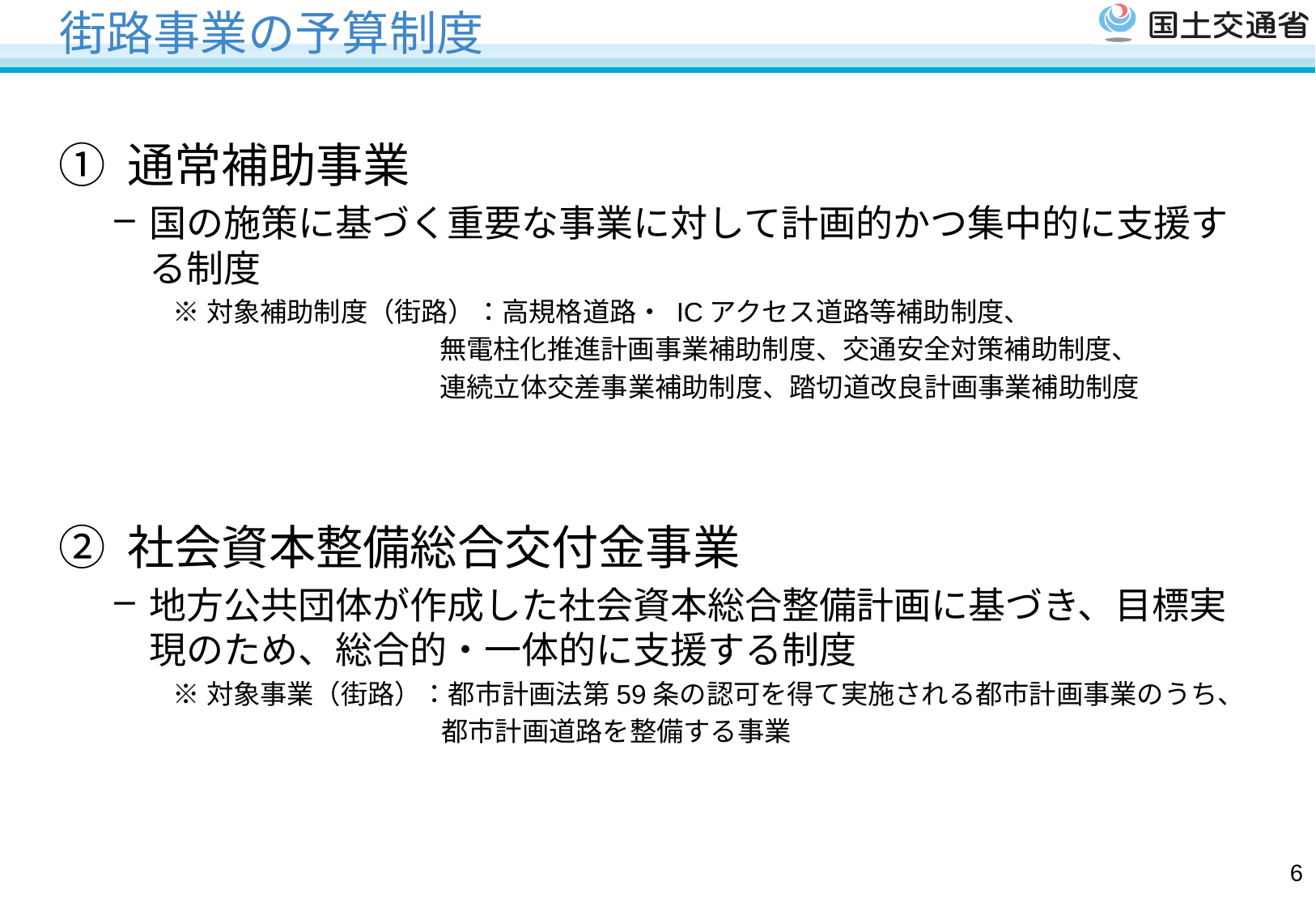

# 街路事業の予算制度
① 通常補助事業
国の施策に基づく重要な事業に対して計画的かつ集中的に支援する制度
※対象補助制度（街路）：高規格道路・ ICアクセス道路等補助制度、
　　　　　　　　  無電柱化推進計画事業補助制度、交通安全対策補助制度、
　　　　　　　　  連続立体交差事業補助制度、踏切道改良計画事業補助制度

② 社会資本整備総合交付金事業
地方公共団体が作成した社会資本総合整備計画に基づき、目標実現のため、総合的・一体的に支援する制度
※対象事業（街路）：都市計画法第59条の認可を得て実施される都市計画事業のうち、
　　　　　　　　都市計画道路を整備する事業
6